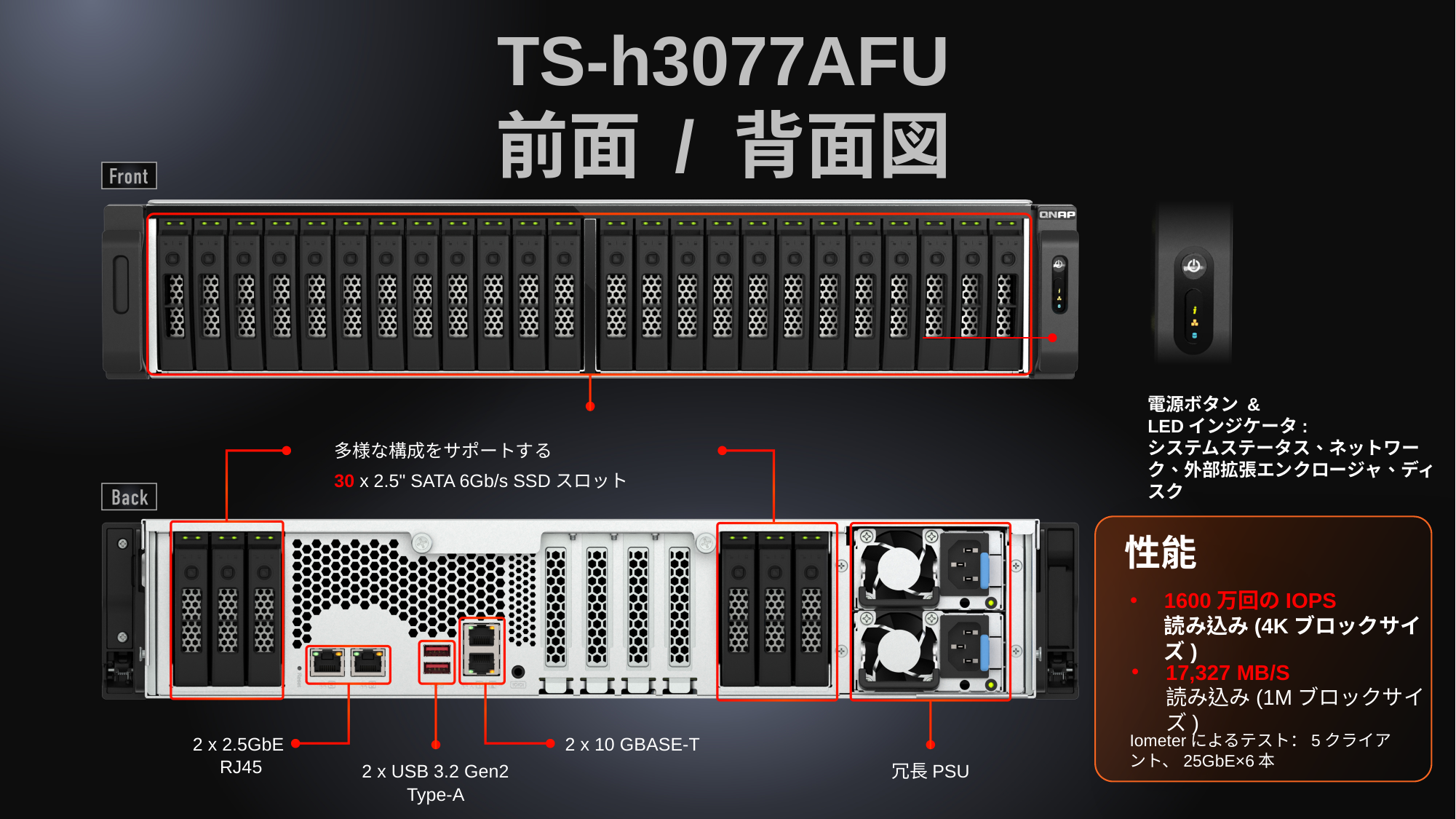

TS-h3077AFU
前面 / 背面図
電源ボタン &
LEDインジケータ:
システムステータス、ネットワーク、外部拡張エンクロージャ、ディスク
多様な構成をサポートする
30 x 2.5" SATA 6Gb/s SSDスロット

性能
1600万回のIOPS
読み込み(4Kブロックサイズ)

17,327 MB/S
読み込み(1Mブロックサイズ)

Iometerによるテスト：5クライアント、25GbE×6本
2 x 2.5GbE 
RJ45
2 x 10 GBASE-T
冗長PSU
2 x USB 3.2 Gen2 Type-A